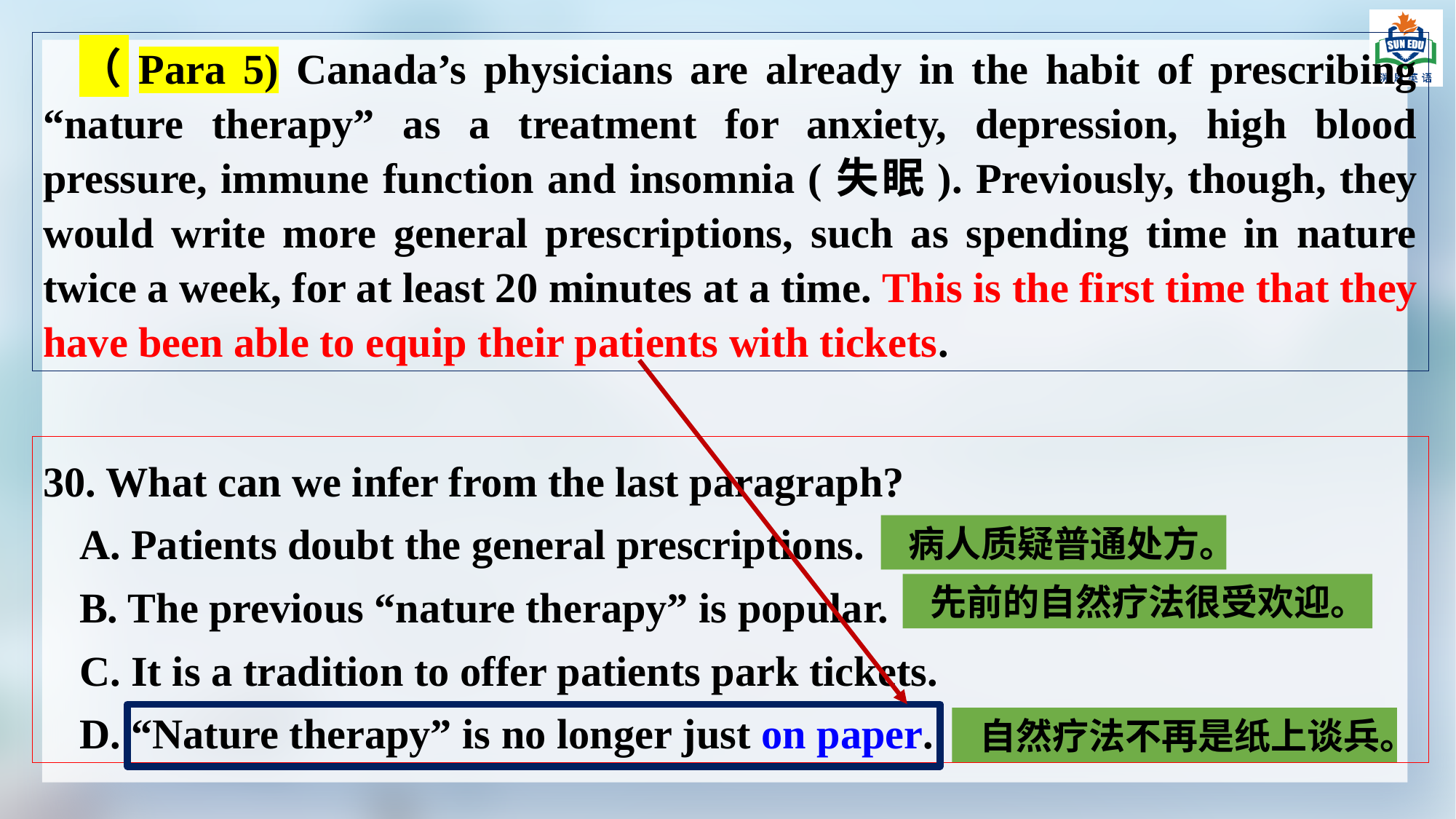

（Para 5) Canada’s physicians are already in the habit of prescribing “nature therapy” as a treatment for anxiety, depression, high blood pressure, immune function and insomnia (失眠). Previously, though, they would write more general prescriptions, such as spending time in nature twice a week, for at least 20 minutes at a time. This is the first time that they have been able to equip their patients with tickets.

30. What can we infer from the last paragraph?
A. Patients doubt the general prescriptions.
B. The previous “nature therapy” is popular.
C. It is a tradition to offer patients park tickets.
D. “Nature therapy” is no longer just on paper.
 病人质疑普通处方。
 先前的自然疗法很受欢迎。

 自然疗法不再是纸上谈兵。